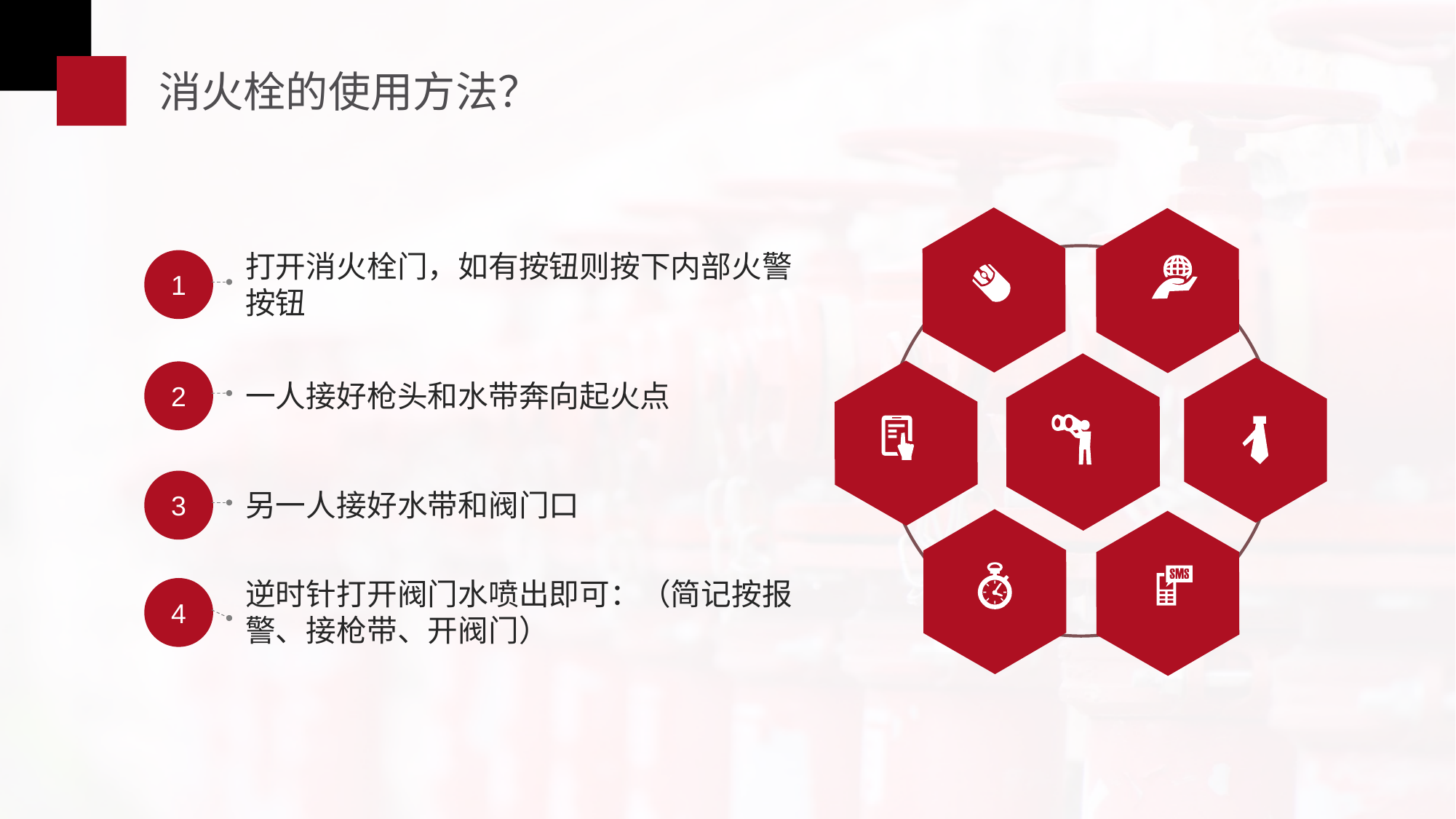

消火栓的使用方法？

打开消火栓门，如有按钮则按下内部火警按钮

1

2

一人接好枪头和水带奔向起火点

3
另一人接好水带和阀门口

逆时针打开阀门水喷出即可：（简记按报警、接枪带、开阀门）
4